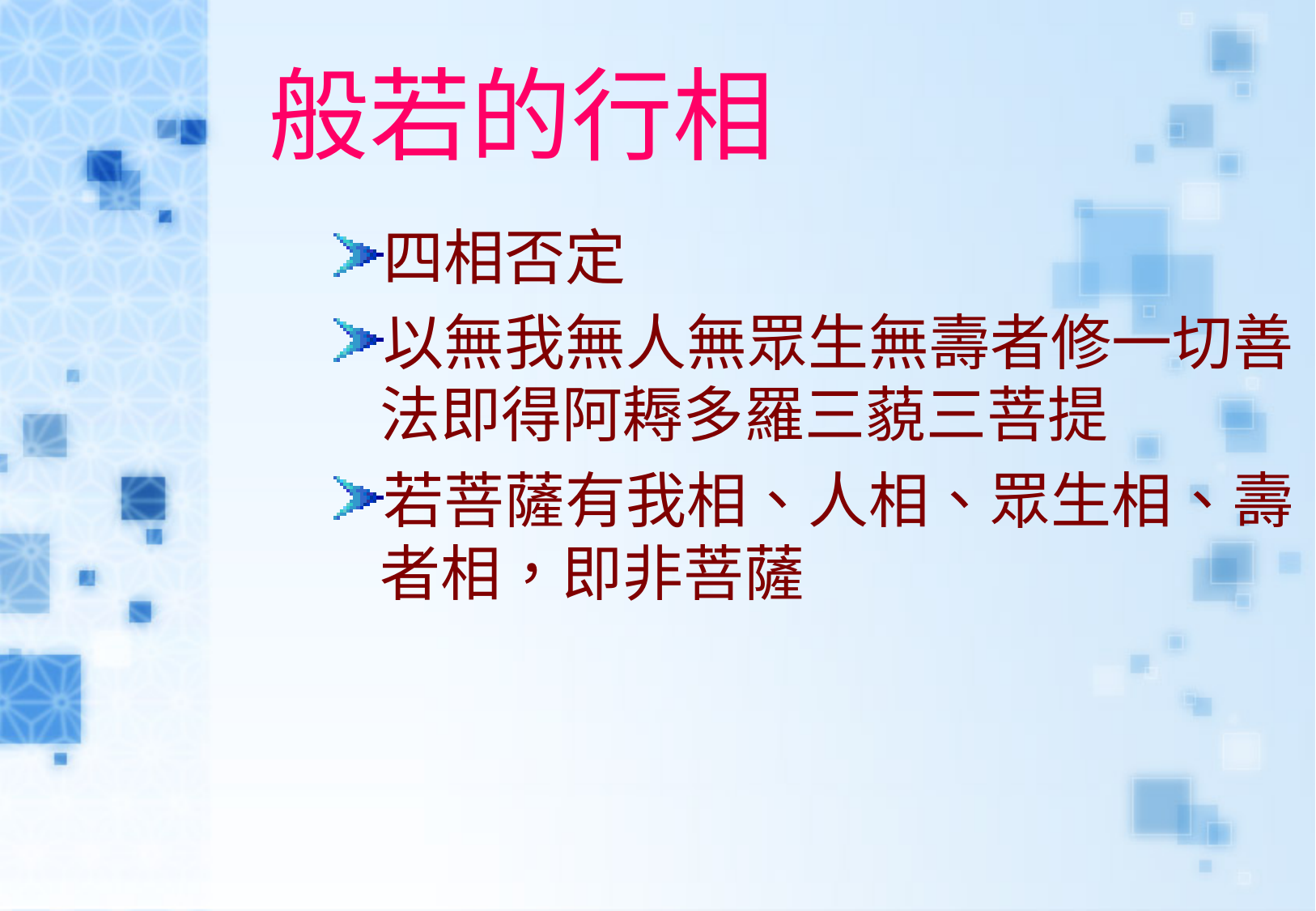

# 般若的行相
四相否定
以無我無人無眾生無壽者修一切善法即得阿耨多羅三藐三菩提
若菩薩有我相、人相、眾生相、壽者相，即非菩薩